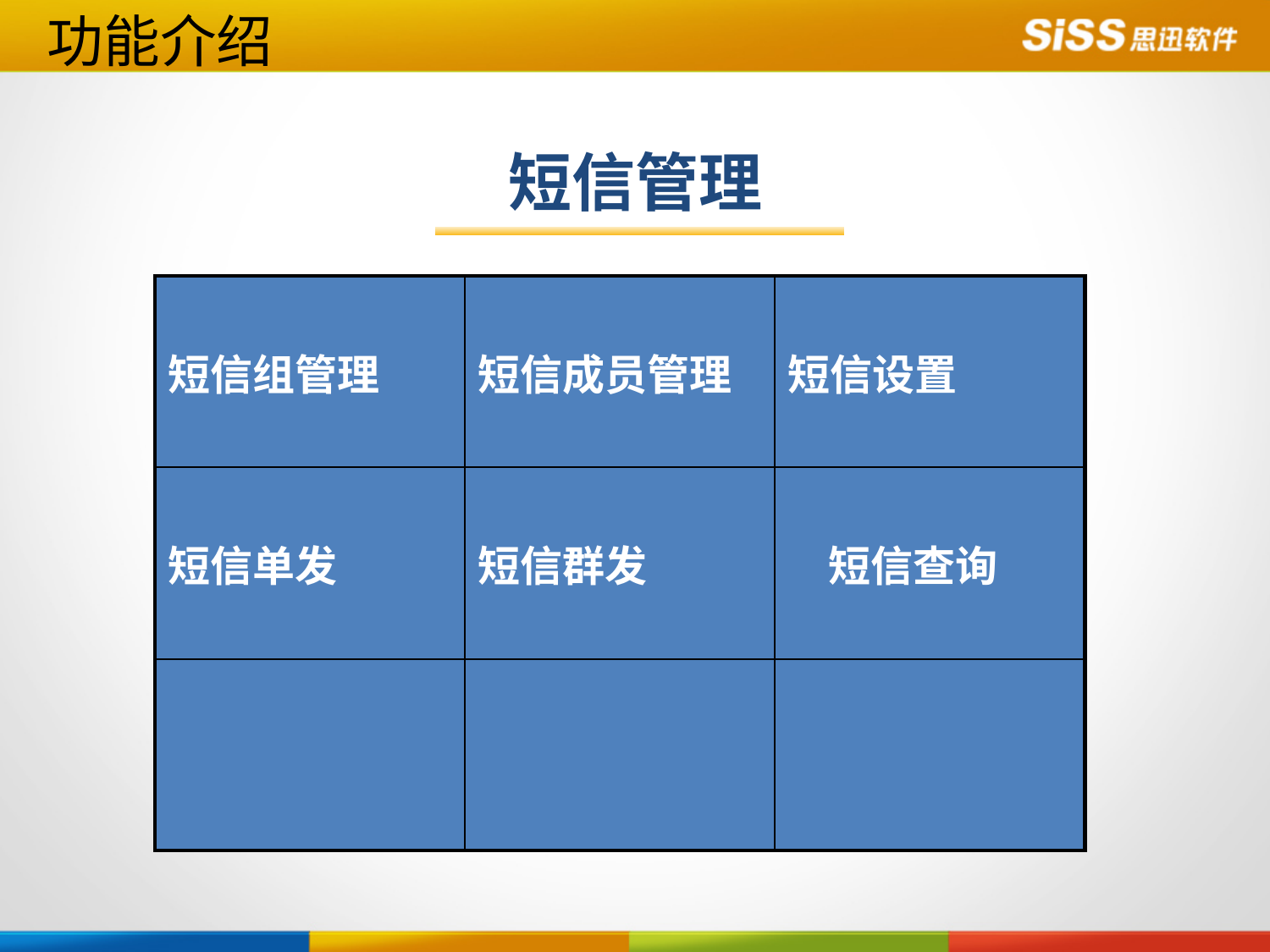

功能介绍
短信管理

| 短信组管理 | 短信成员管理 | 短信设置 |
| --- | --- | --- |
| 短信单发 | 短信群发 | 短信查询 |
|  |  |  |